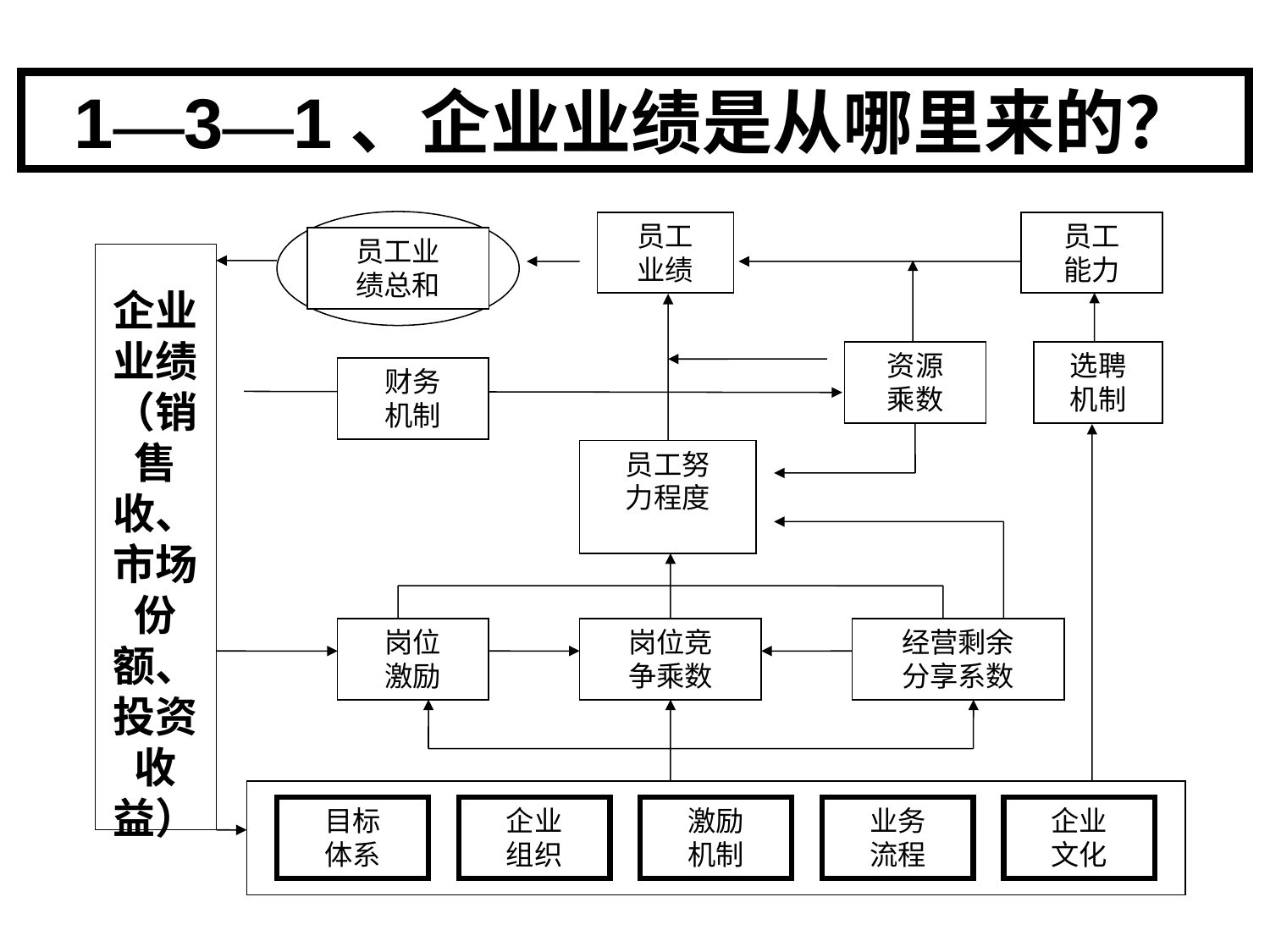

1—3—1、企业业绩是从哪里来的？

员工业
绩总和
员工
业绩
员工
能力

企业业绩（销售收、市场份额、投资收益）

资源
乘数
选聘
机制
财务
机制

员工努
力程度

岗位
激励
岗位竞
争乘数
经营剩余
分享系数

目标
体系
企业
组织
激励
机制
业务
流程
企业
文化